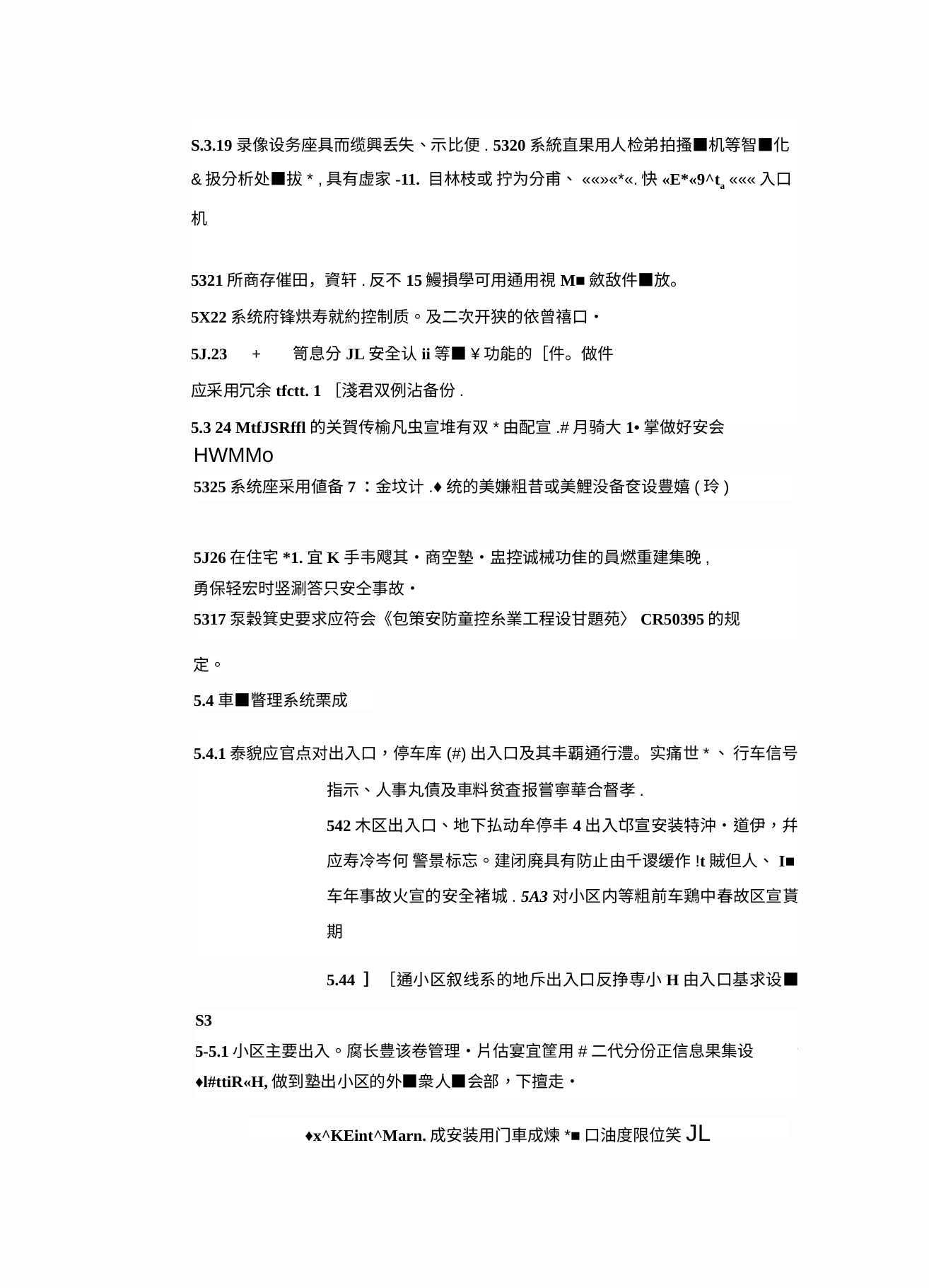

S.3.19录像设务座具而缆興丢失、示比便. 5320系統直果用人检弟拍搔■机等智■化&扱分析处■拔* ,具有虚家-11. 目林枝或 拧为分甫、««»«*«.快«E*«9^ta «««入口机
5321所商存催田，資轩.反不15鰻損學可用通用視M■斂敌件■放。
5X22系统府锋烘寿就約控制质。及二次开狭的依曾禧口・
5J.23      +       笥息分JL安全认ii等■¥功能的［件。做件
应采用冗余tfctt. 1［淺君双例沾备份.
5.3 24 MtfJSRffl的关賀传榆凡虫宣堆有双*由配宣.#月骑大1•掌做好安会
HWMMo
5325系统座采用値备7：金坟计.♦统的美嫌粗昔或美鯉没备奁设豊嬉(玲)
5J26在住宅*1.宜K手韦飕其•商空墊•盅控诚械功隹的員燃重建集晚,
勇保轻宏时竖涮答只安仝事故•
5317泵穀箕史要求应符会《包策安防童控糸業工程设甘題苑〉CR50395的规
定。
5.4車■瞥理系统栗成
5.4.1泰貌应官点对出入口，停车库(#)出入口及其丰覇通行澧。实痛世*、 行车信号指示、人事丸債及車料贫査报嘗寧華合督孝.
542木区出入口、地下払动牟停丰4出入邙宣安装特沖・道伊，幷应寿冷岑何 警景标忘。建闭廃具有防止由千谡缓作!t賊但人、I■车年事故火宣的安全褚城. 5A3对小区内等粗前车鶏中春故区宣貰期
5.44 ］［通小区叙线系的地斥出入口反挣専小H由入口基求设■・
545 ■続安装座符合《•令訪革工程纹术E〉CBXB4S-2OI8好七童和美貌
S3
5-5.1小区主要出入。腐长豊该卷管理・片估宴宜筐用#二代分份正信息果集设
♦l#ttiR«H,做到塾出小区的外■衆人■会部，下擅走•
♦x^KEint^Marn.成安装用门車成煉*■口油度限位笑jl